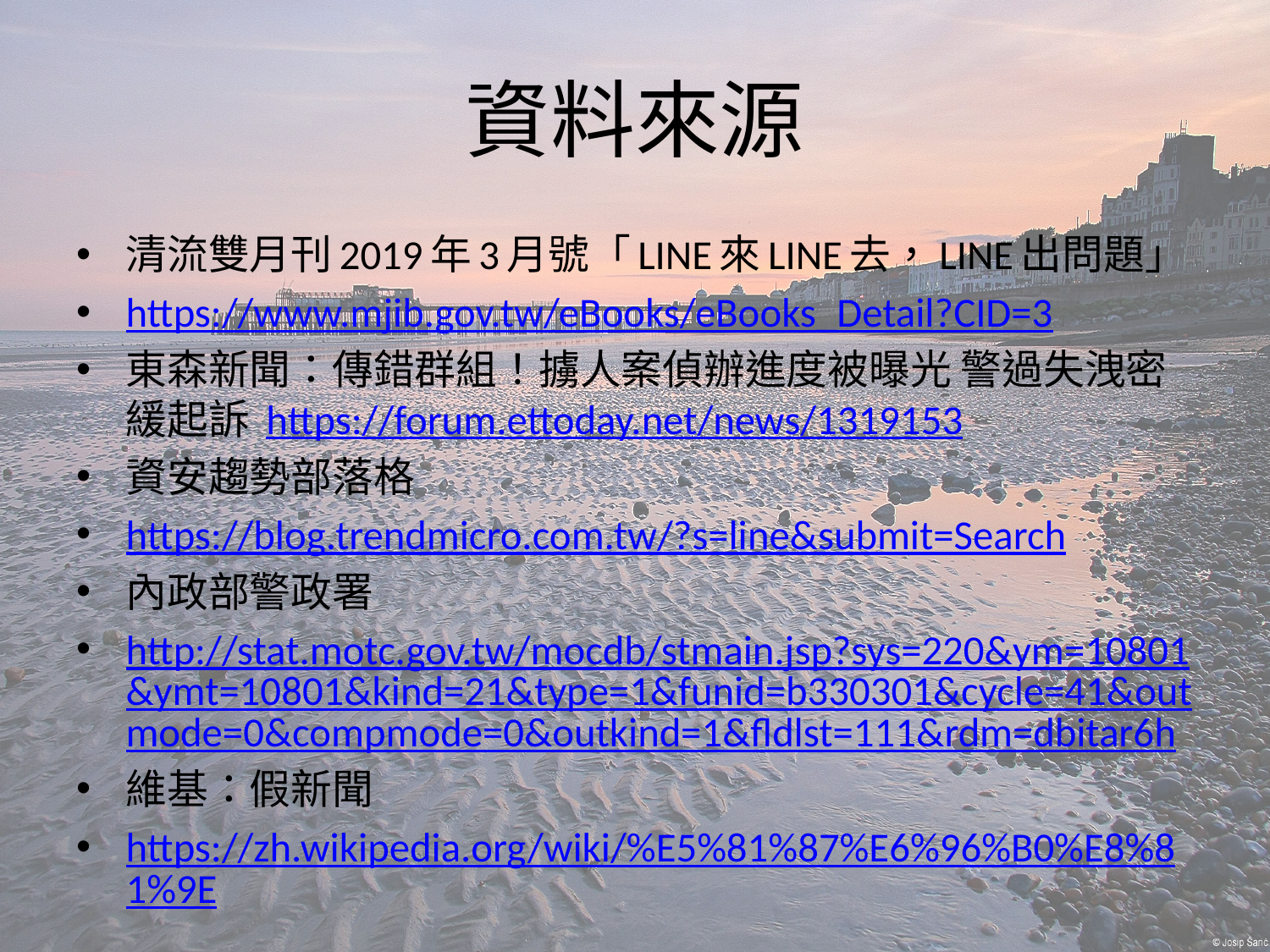

# 資料來源
清流雙月刊2019年3月號「LINE來LINE去，LINE出問題」
https://www.mjib.gov.tw/eBooks/eBooks_Detail?CID=3
東森新聞：傳錯群組！擄人案偵辦進度被曝光 警過失洩密緩起訴 https://forum.ettoday.net/news/1319153
資安趨勢部落格
https://blog.trendmicro.com.tw/?s=line&submit=Search
內政部警政署
http://stat.motc.gov.tw/mocdb/stmain.jsp?sys=220&ym=10801&ymt=10801&kind=21&type=1&funid=b330301&cycle=41&outmode=0&compmode=0&outkind=1&fldlst=111&rdm=dbitar6h
維基：假新聞
https://zh.wikipedia.org/wiki/%E5%81%87%E6%96%B0%E8%81%9E